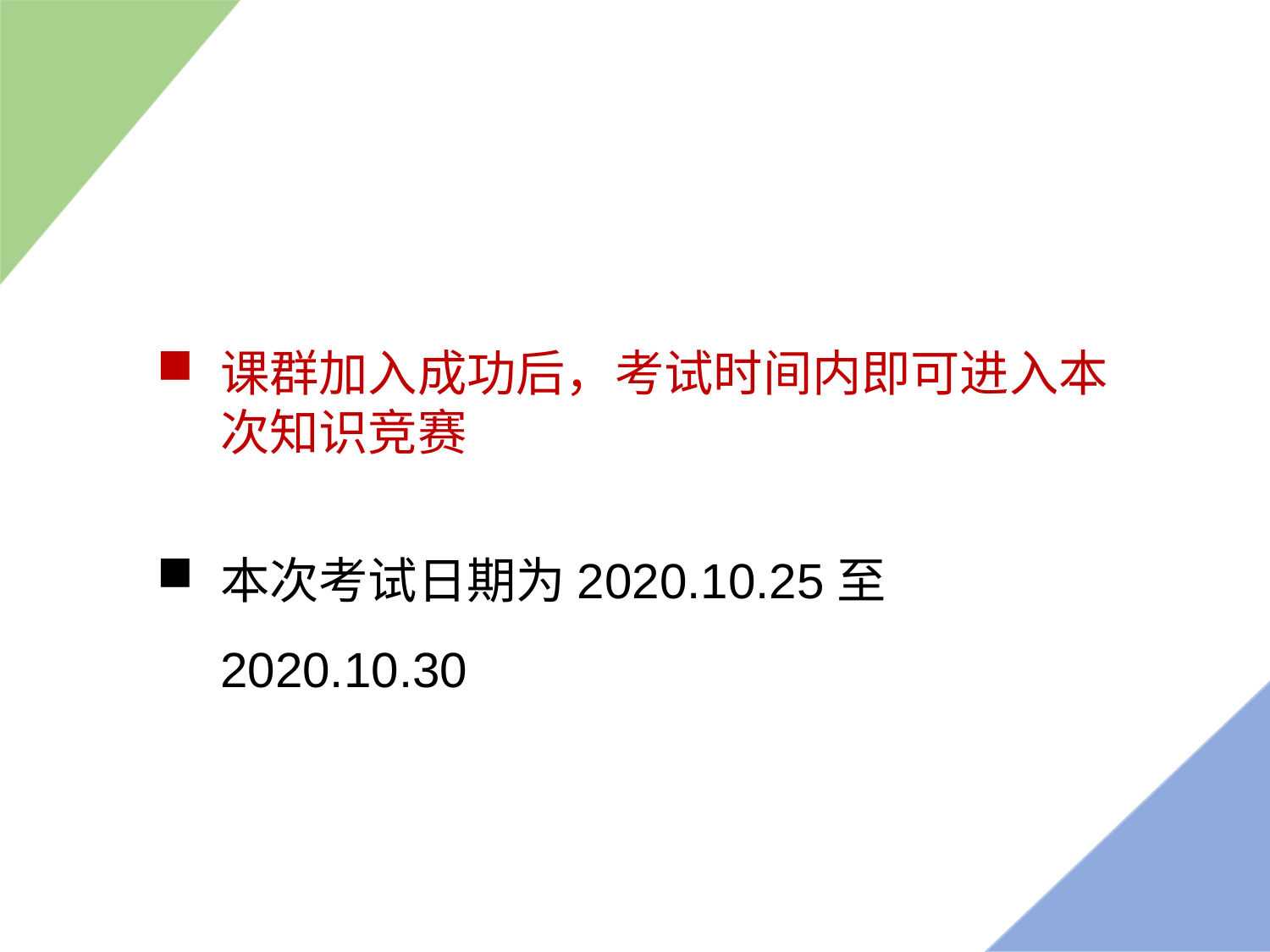

课群加入成功后，考试时间内即可进入本次知识竞赛

本次考试日期为2020.10.25至2020.10.30

知识
竞赛